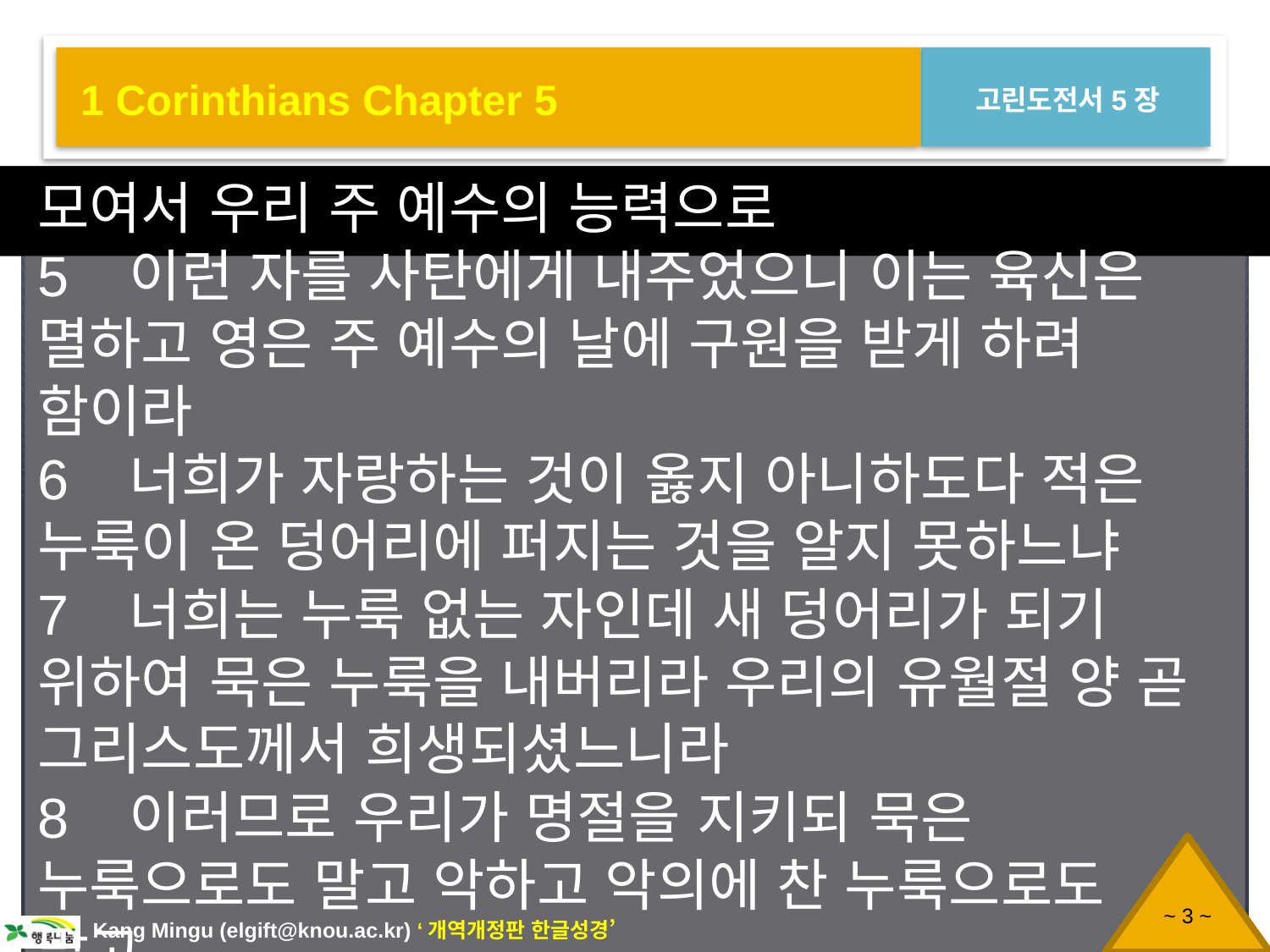

1 Corinthians Chapter 5
고린도전서5장
모여서 우리 주 예수의 능력으로
5   이런 자를 사탄에게 내주었으니 이는 육신은 멸하고 영은 주 예수의 날에 구원을 받게 하려 함이라
6   너희가 자랑하는 것이 옳지 아니하도다 적은 누룩이 온 덩어리에 퍼지는 것을 알지 못하느냐
7   너희는 누룩 없는 자인데 새 덩어리가 되기 위하여 묵은 누룩을 내버리라 우리의 유월절 양 곧 그리스도께서 희생되셨느니라
8   이러므로 우리가 명절을 지키되 묵은 누룩으로도 말고 악하고 악의에 찬 누룩으로도 말고